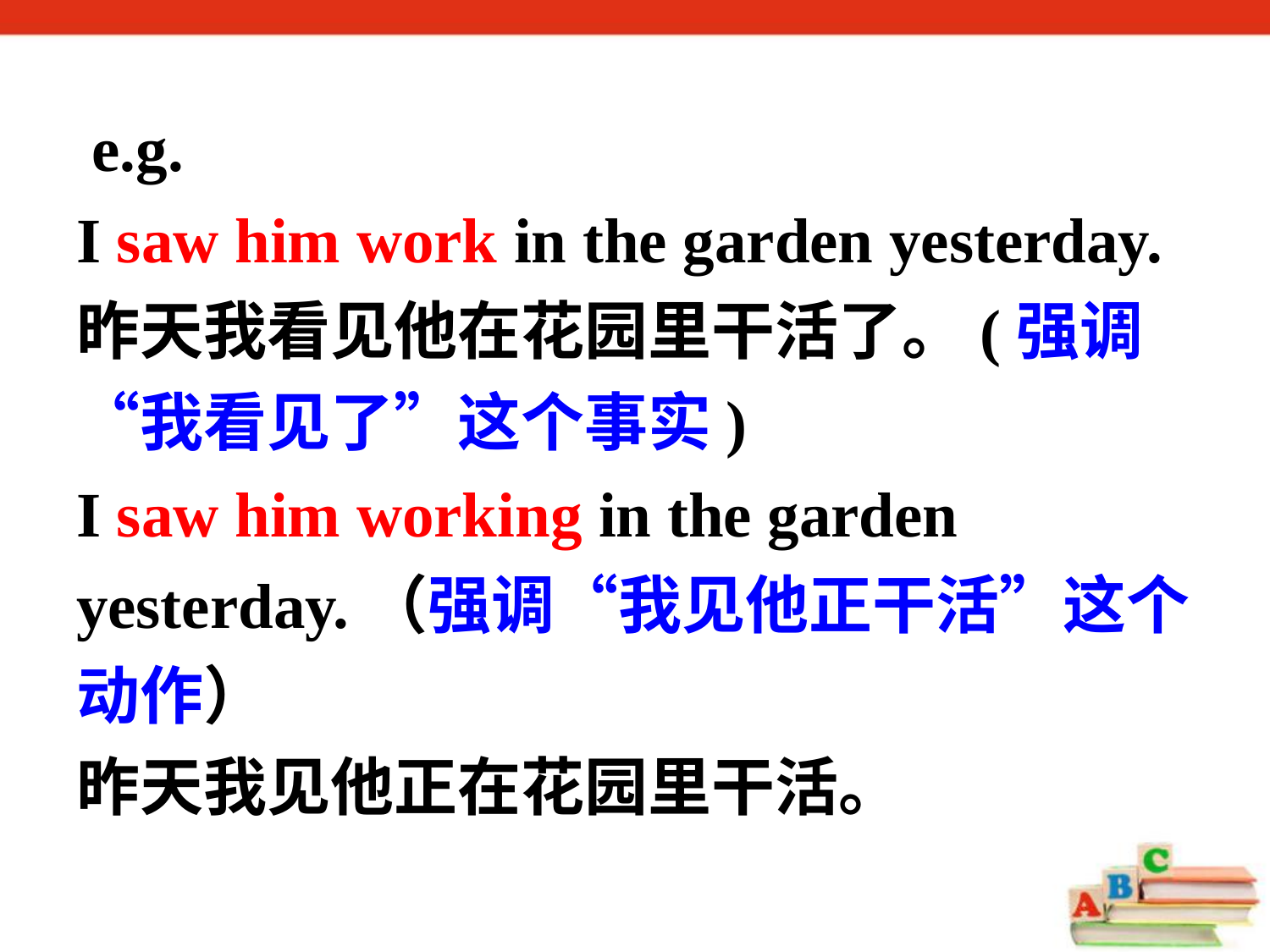

e.g.
I saw him work in the garden yesterday.
昨天我看见他在花园里干活了。(强调“我看见了”这个事实)
I saw him working in the garden
yesterday.（强调“我见他正干活”这个动作）
昨天我见他正在花园里干活。